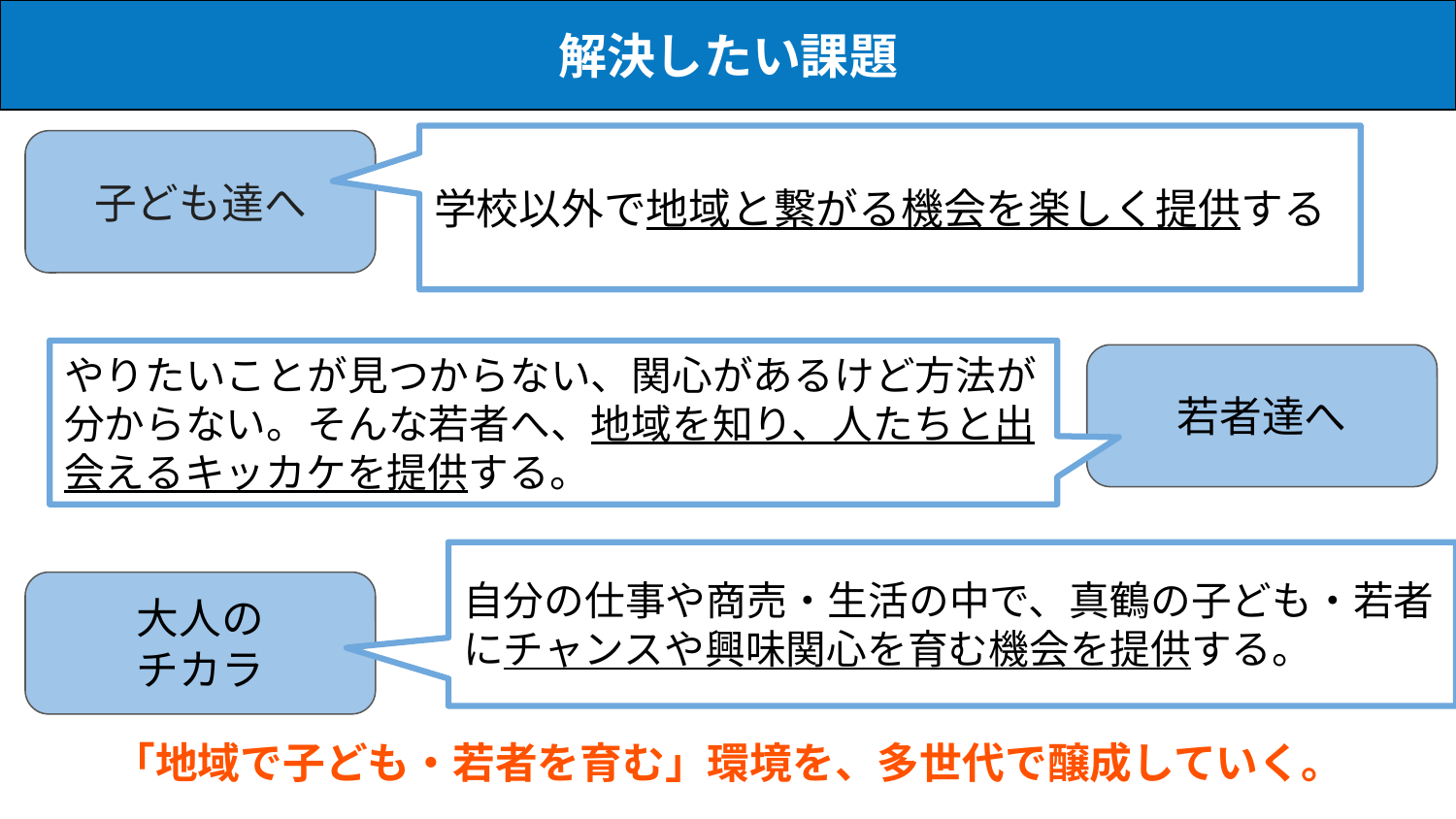

解決したい課題
学校以外で地域と繋がる機会を楽しく提供する
子ども達へ

やりたいことが見つからない、関心があるけど方法が分からない。そんな若者へ、地域を知り、人たちと出会えるキッカケを提供する。
若者達へ
自分の仕事や商売・生活の中で、真鶴の子ども・若者にチャンスや興味関心を育む機会を提供する。
大人の
チカラ
「地域で子ども・若者を育む」環境を、多世代で醸成していく。